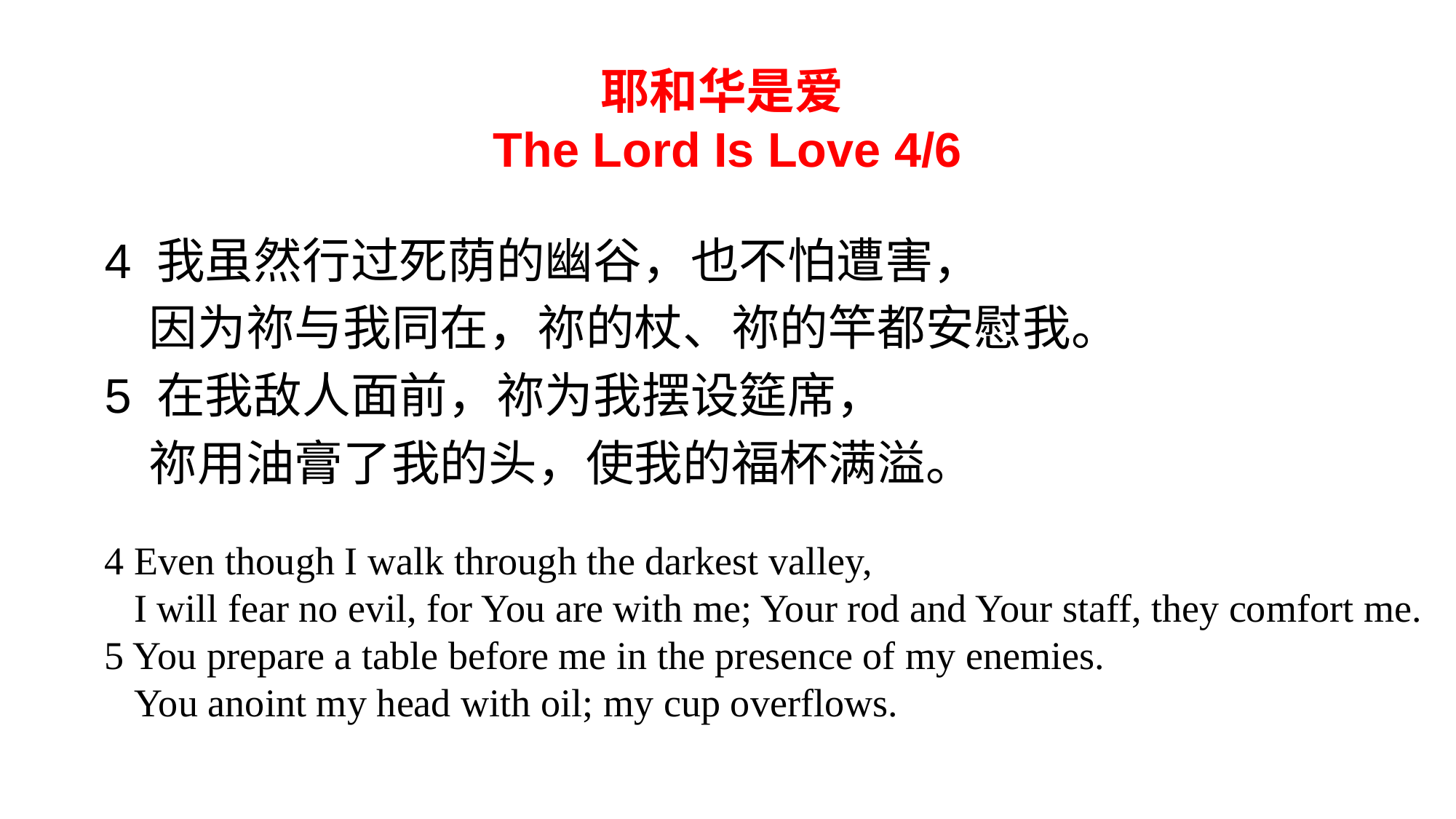

耶和华是爱
The Lord Is Love 4/6
4 我虽然行过死荫的幽谷，也不怕遭害，
   因为祢与我同在，祢的杖、祢的竿都安慰我。
5 在我敌人面前，祢为我摆设筵席，
   祢用油膏了我的头，使我的福杯满溢。

4 Even though I walk through the darkest valley,
   I will fear no evil, for You are with me; Your rod and Your staff, they comfort me.
5 You prepare a table before me in the presence of my enemies.
   You anoint my head with oil; my cup overflows.